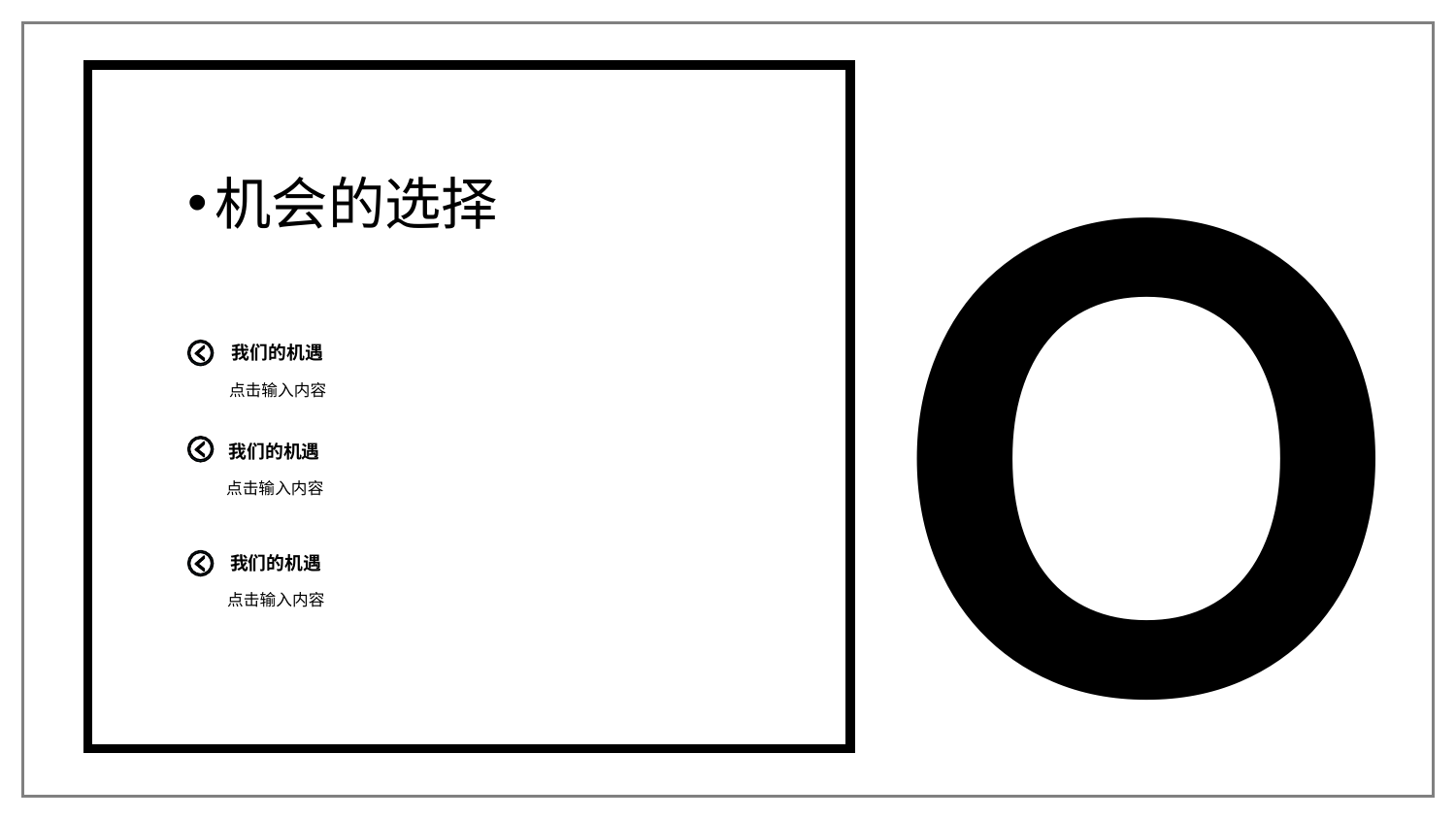

O

机会的选择

我们的机遇
点击输入内容

我们的机遇
点击输入内容

我们的机遇
点击输入内容